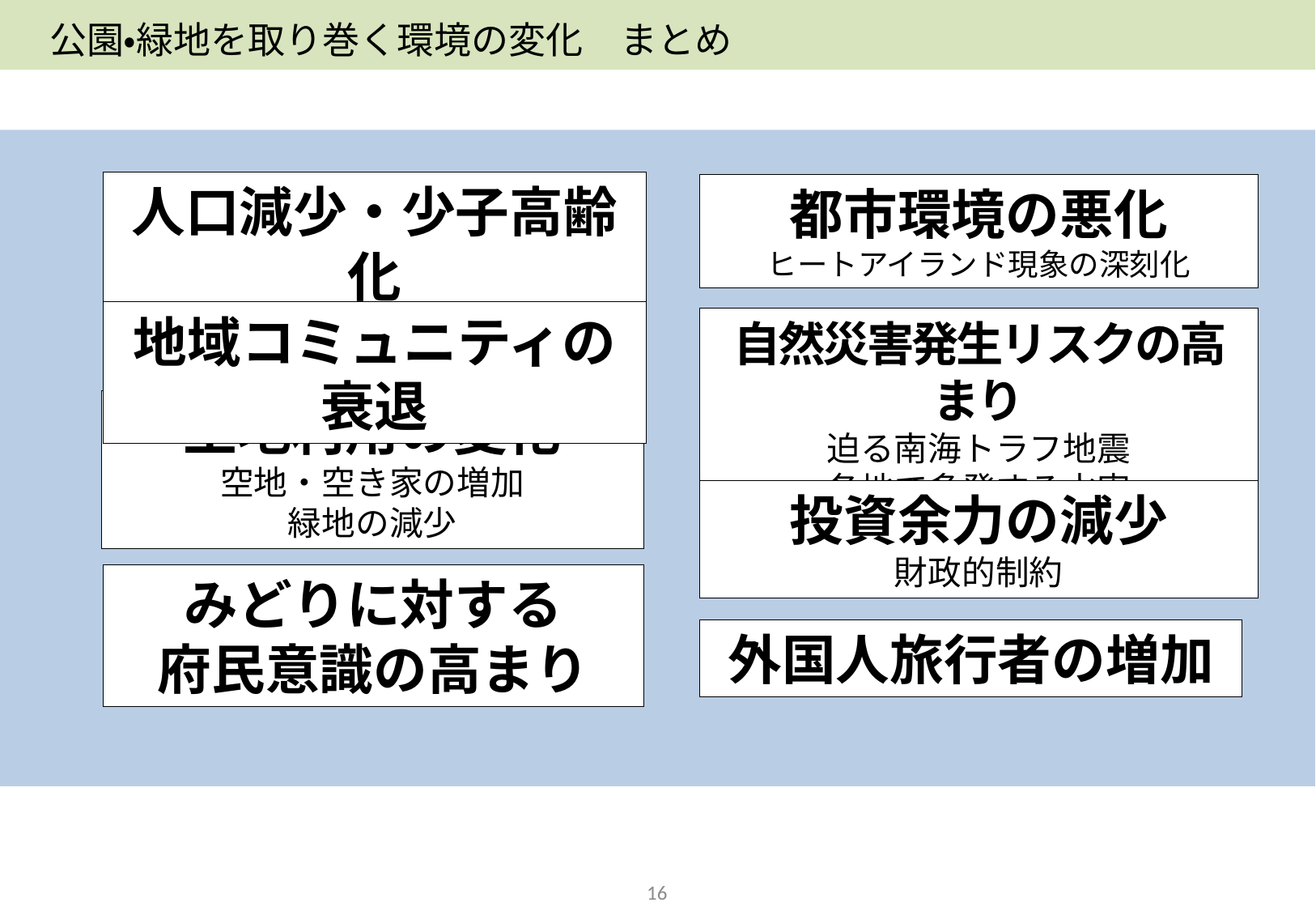

公園・緑地を取り巻く環境の変化　まとめ

人口減少・少子高齢化
低い健康寿命
都市環境の悪化
ヒートアイランド現象の深刻化
地域コミュニティの衰退
自然災害発生リスクの高まり
迫る南海トラフ地震
各地で多発する水害
土地利用の変化
空地・空き家の増加
緑地の減少
投資余力の減少
財政的制約
みどりに対する
府民意識の高まり
外国人旅行者の増加
16